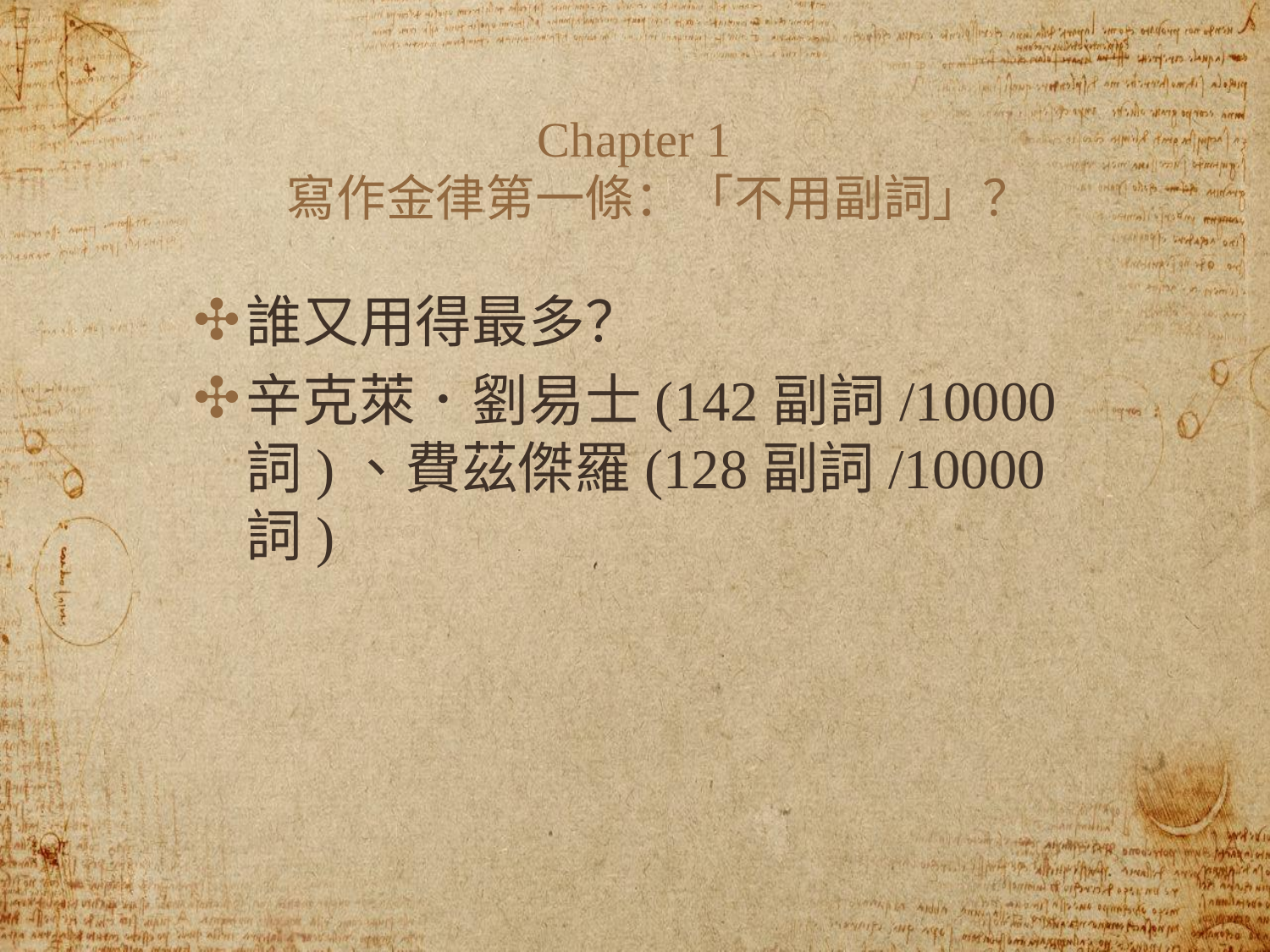

# Chapter 1
寫作金律第一條：「不用副詞」？
誰又用得最多？
辛克萊．劉易士(142副詞/10000詞)、費茲傑羅(128副詞/10000詞)